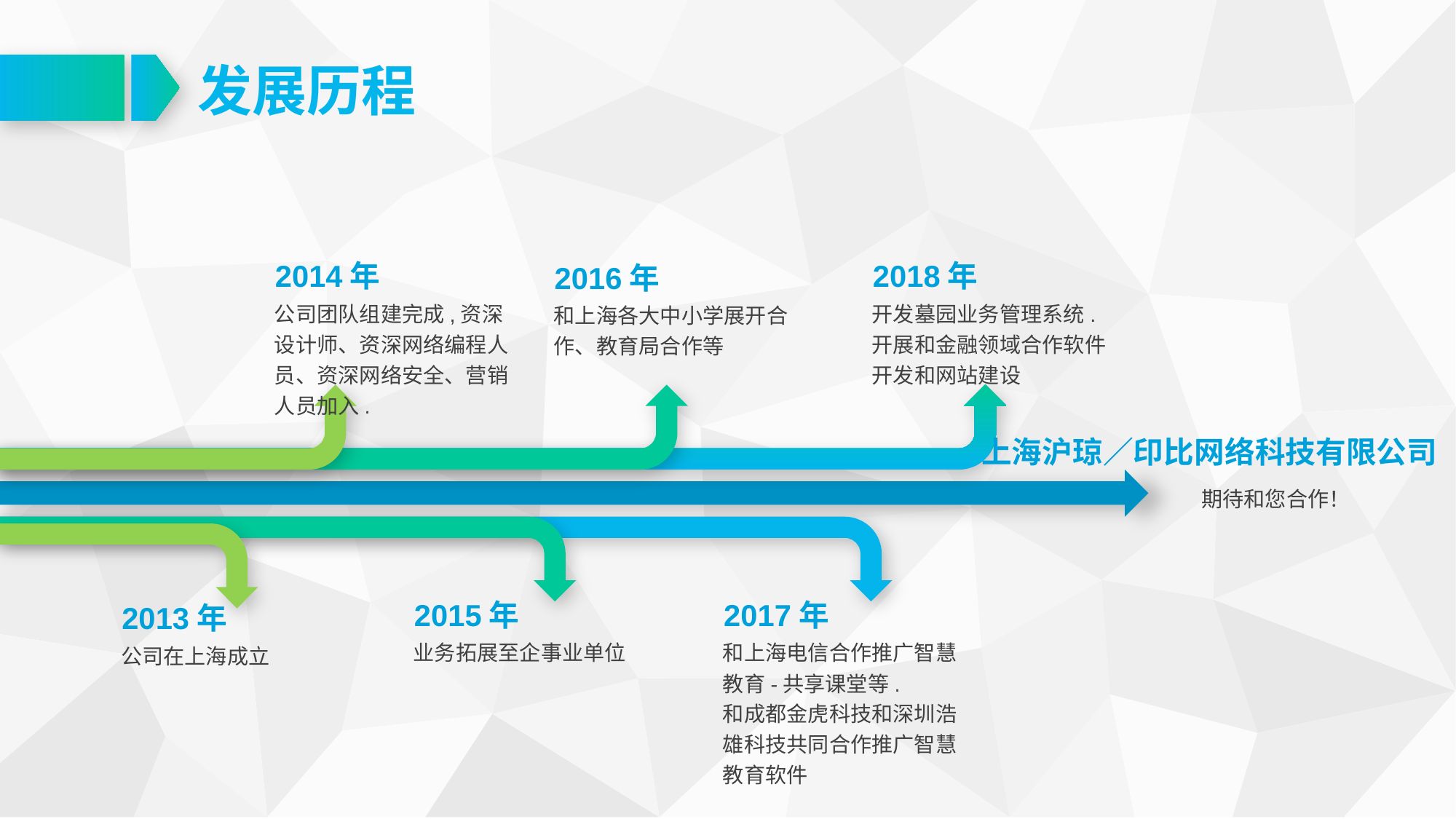

发展历程

2014年
2018年
2016年

公司团队组建完成,资深设计师、资深网络编程人员、资深网络安全、营销人员加入.

开发墓园业务管理系统.
开展和金融领域合作软件开发和网站建设
和上海各大中小学展开合作、教育局合作等
上海沪琼／印比网络科技有限公司

期待和您合作！
2015年
2017年
2013年
业务拓展至企事业单位
和上海电信合作推广智慧教育-共享课堂等.
和成都金虎科技和深圳浩雄科技共同合作推广智慧教育软件
公司在上海成立